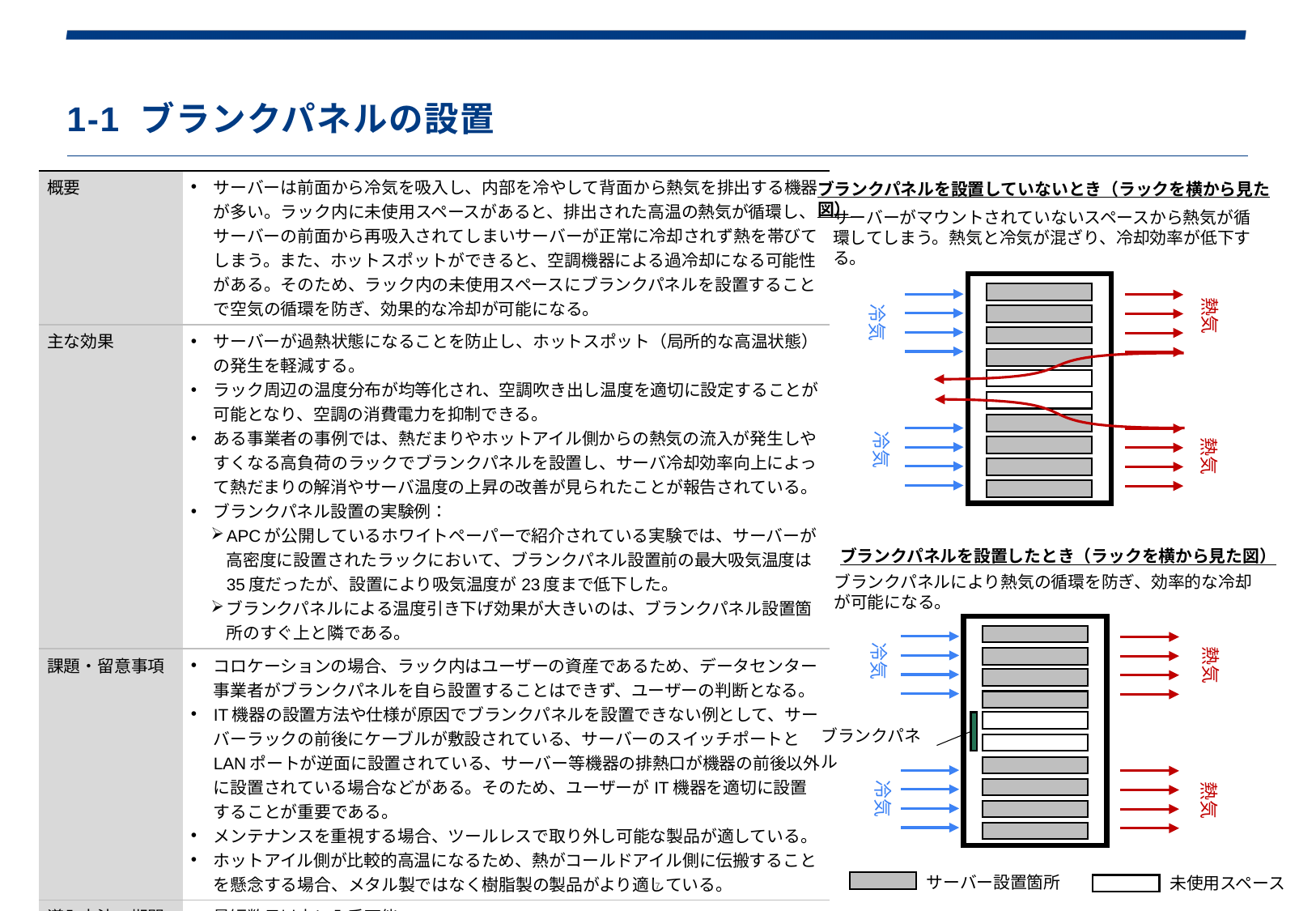

1-1 ブランクパネルの設置
| 概要 | サーバーは前面から冷気を吸入し、内部を冷やして背面から熱気を排出する機器が多い。ラック内に未使用スペースがあると、排出された高温の熱気が循環し、サーバーの前面から再吸入されてしまいサーバーが正常に冷却されず熱を帯びてしまう。また、ホットスポットができると、空調機器による過冷却になる可能性がある。そのため、ラック内の未使用スペースにブランクパネルを設置することで空気の循環を防ぎ、効果的な冷却が可能になる。 |
| --- | --- |
| 主な効果 | サーバーが過熱状態になることを防止し、ホットスポット（局所的な高温状態）の発生を軽減する。 ラック周辺の温度分布が均等化され、空調吹き出し温度を適切に設定することが可能となり、空調の消費電力を抑制できる。 ある事業者の事例では、熱だまりやホットアイル側からの熱気の流入が発生しやすくなる高負荷のラックでブランクパネルを設置し、サーバ冷却効率向上によって熱だまりの解消やサーバ温度の上昇の改善が見られたことが報告されている。 ブランクパネル設置の実験例： APCが公開しているホワイトペーパーで紹介されている実験では、サーバーが高密度に設置されたラックにおいて、ブランクパネル設置前の最大吸気温度は35度だったが、設置により吸気温度が23度まで低下した。 ブランクパネルによる温度引き下げ効果が大きいのは、ブランクパネル設置箇所のすぐ上と隣である。 |
| 課題・留意事項 | コロケーションの場合、ラック内はユーザーの資産であるため、データセンター事業者がブランクパネルを自ら設置することはできず、ユーザーの判断となる。 IT機器の設置方法や仕様が原因でブランクパネルを設置できない例として、サーバーラックの前後にケーブルが敷設されている、サーバーのスイッチポートとLANポートが逆面に設置されている、サーバー等機器の排熱口が機器の前後以外に設置されている場合などがある。そのため、ユーザーがIT機器を適切に設置することが重要である。 メンテナンスを重視する場合、ツールレスで取り外し可能な製品が適している。 ホットアイル側が比較的高温になるため、熱がコールドアイル側に伝搬することを懸念する場合、メタル製ではなく樹脂製の製品がより適している。 |
| 導入方法・期間 | 最短数日以内に入手可能 |
| 導入コスト | 参考として、１枚６００円程度 |
| 主なサプライヤー | Panduit, 日東工業, 摂津金属工業, タカチ電機工業　など |
ブランクパネルを設置していないとき（ラックを横から見た図）
サーバーがマウントされていないスペースから熱気が循環してしまう。熱気と冷気が混ざり、冷却効率が低下する。

熱気
冷気

冷気

熱気

ブランクパネルを設置したとき（ラックを横から見た図）
ブランクパネルにより熱気の循環を防ぎ、効率的な冷却が可能になる。

冷気
熱気

ブランクパネル

冷気
熱気

サーバー設置箇所
未使用スペース